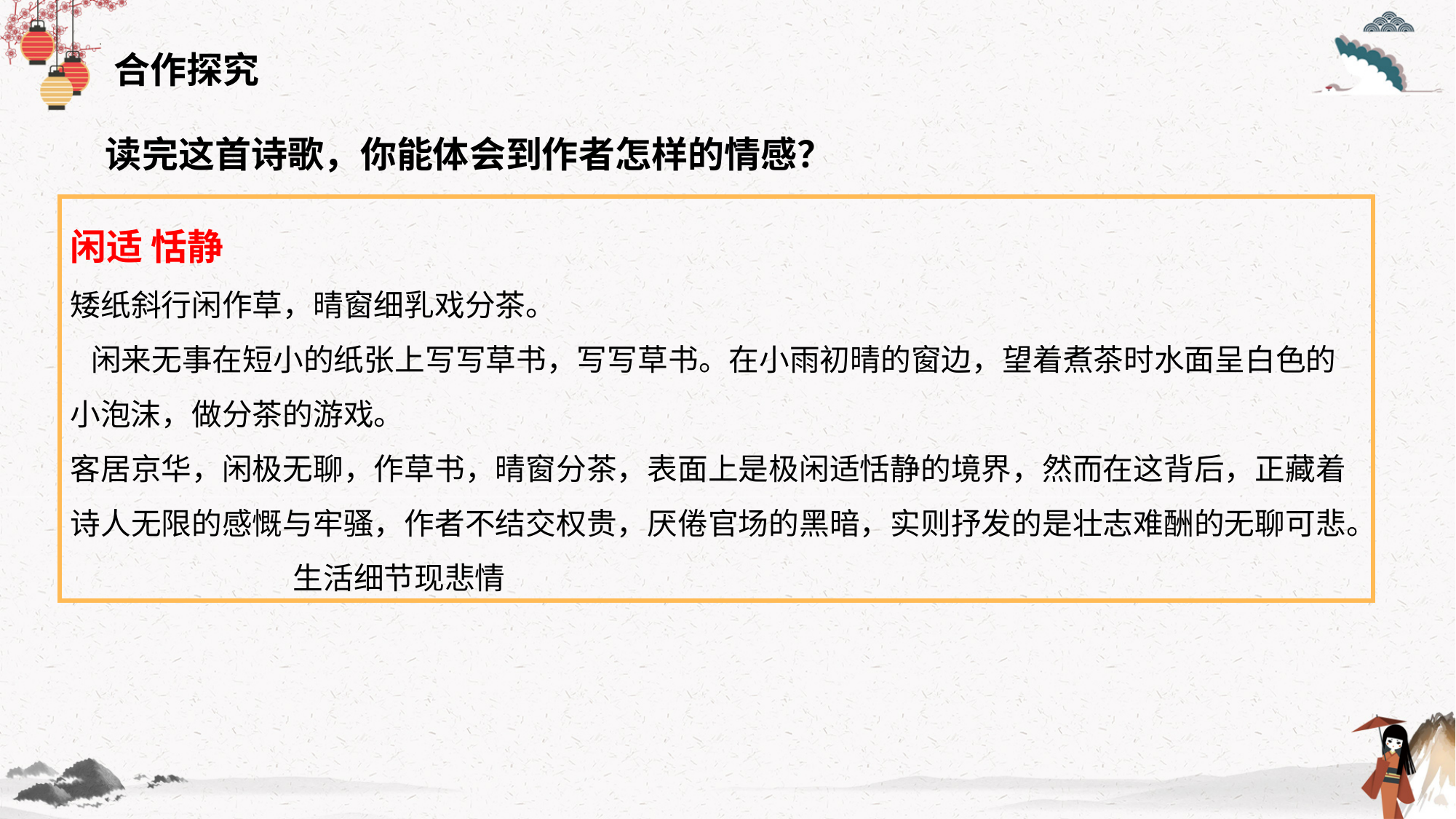

合作探究
 读完这首诗歌，你能体会到作者怎样的情感？
闲适 恬静
矮纸斜行闲作草，晴窗细乳戏分茶。
  闲来无事在短小的纸张上写写草书，写写草书。在小雨初晴的窗边，望着煮茶时水面呈白色的小泡沫，做分茶的游戏。
客居京华，闲极无聊，作草书，晴窗分茶，表面上是极闲适恬静的境界，然而在这背后，正藏着诗人无限的感慨与牢骚，作者不结交权贵，厌倦官场的黑暗，实则抒发的是壮志难酬的无聊可悲。
                                生活细节现悲情